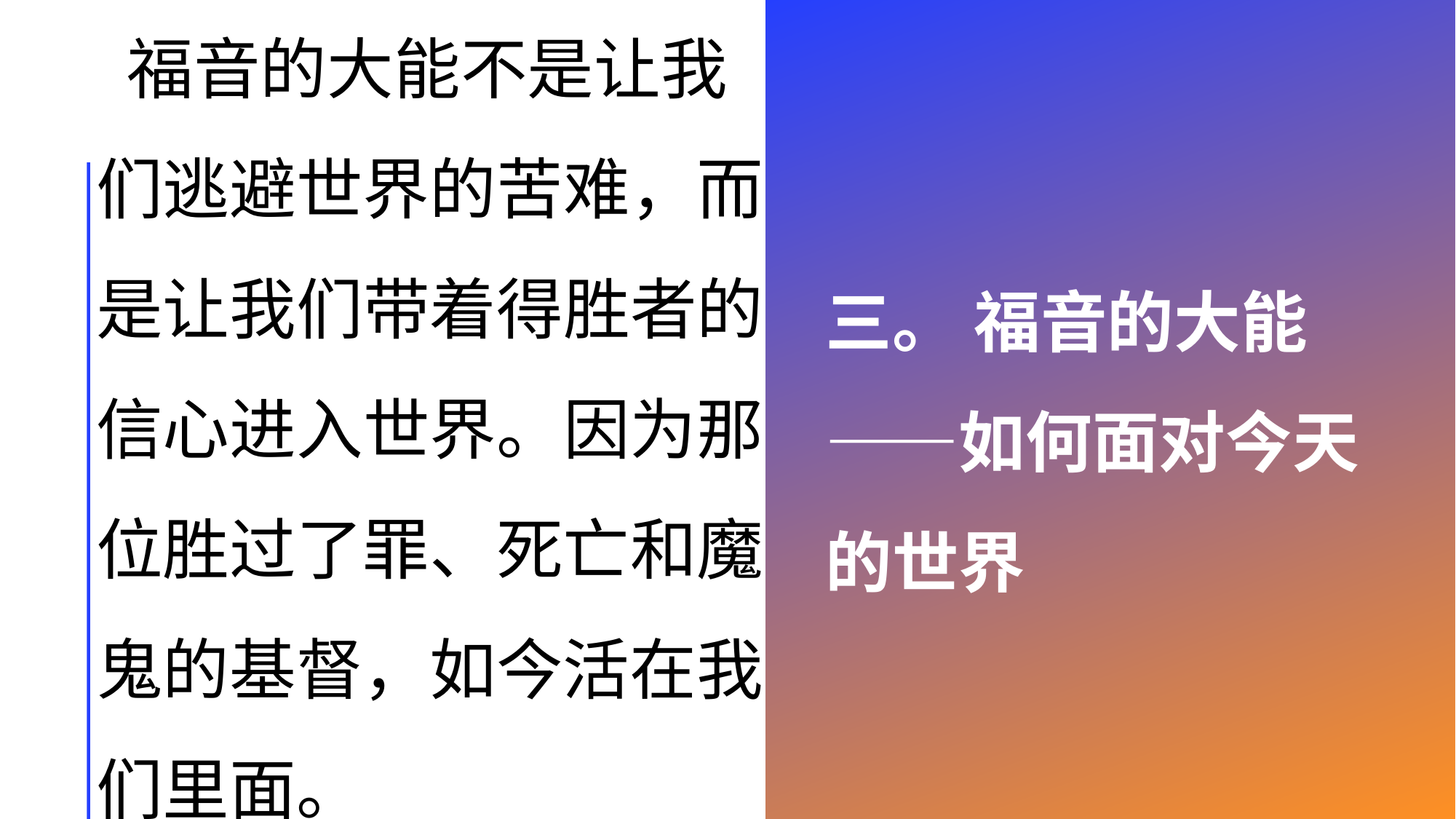

福音的大能不是让我们逃避世界的苦难，而是让我们带着得胜者的信心进入世界。因为那位胜过了罪、死亡和魔鬼的基督，如今活在我们里面。
# 三。 福音的大能——如何面对今天的世界